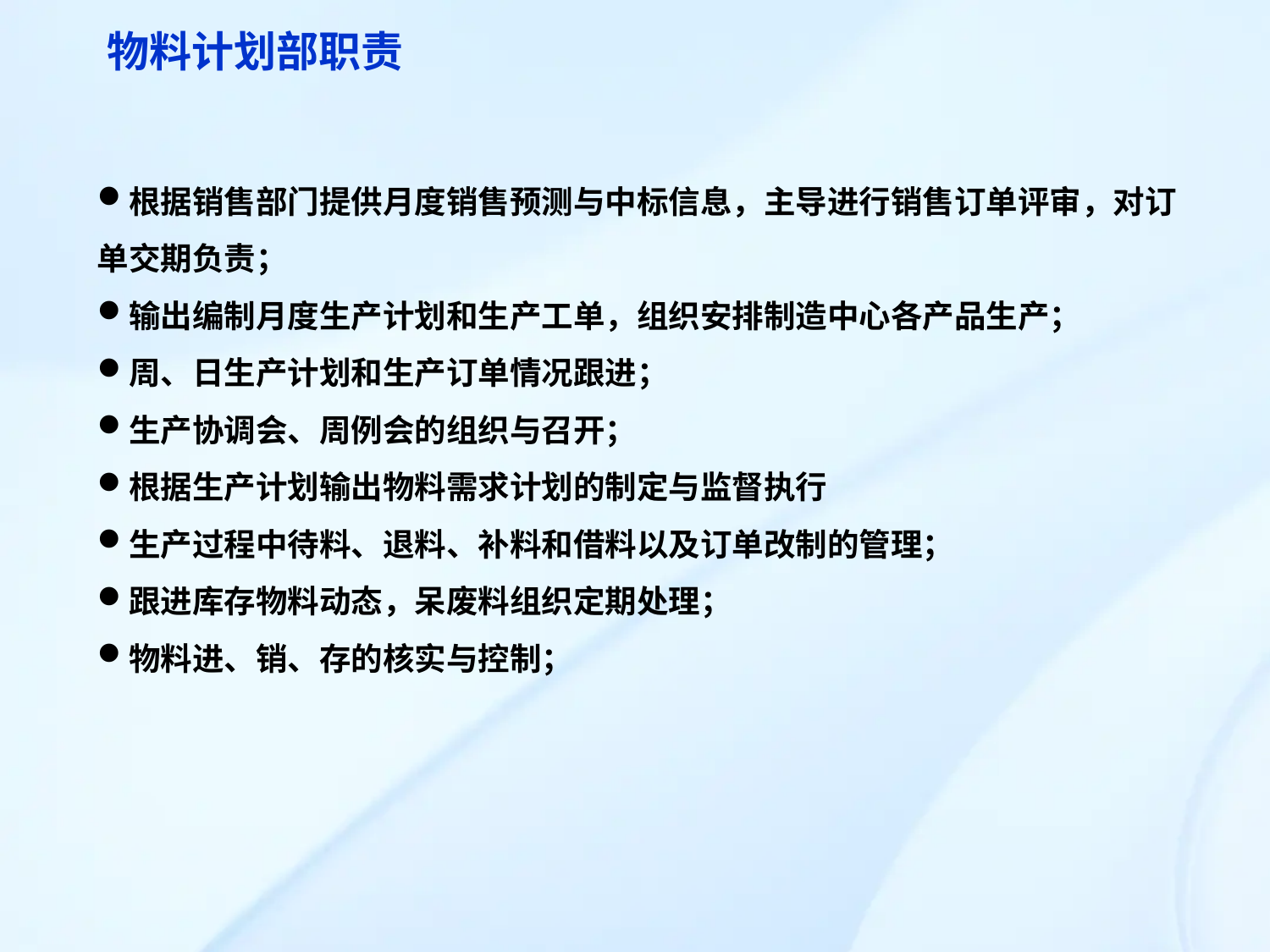

物料计划部职责
根据销售部门提供月度销售预测与中标信息，主导进行销售订单评审，对订单交期负责；
输出编制月度生产计划和生产工单，组织安排制造中心各产品生产；
周、日生产计划和生产订单情况跟进；
生产协调会、周例会的组织与召开；
根据生产计划输出物料需求计划的制定与监督执行
生产过程中待料、退料、补料和借料以及订单改制的管理；
跟进库存物料动态，呆废料组织定期处理；
物料进、销、存的核实与控制；